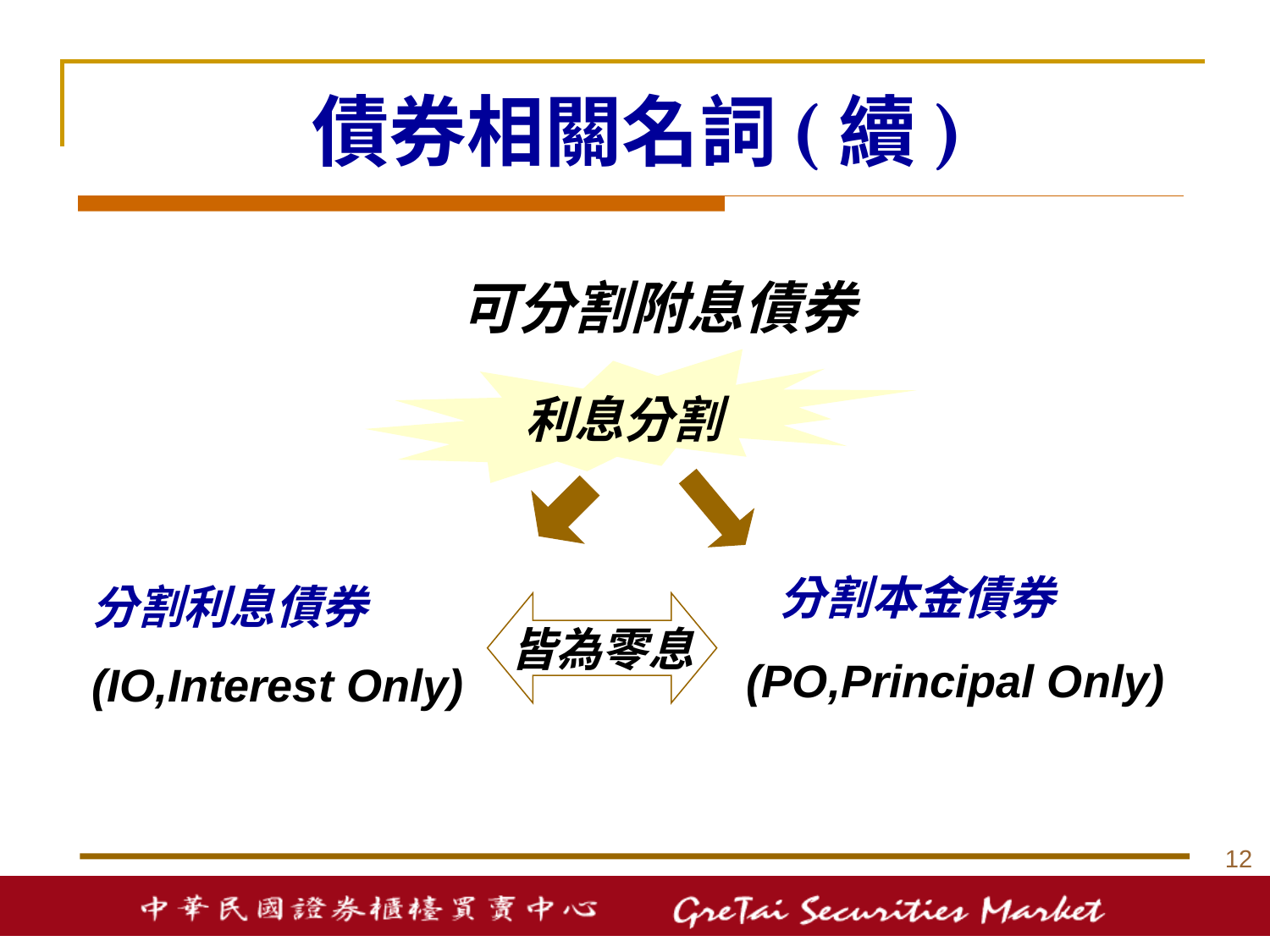

# 債券相關名詞(續)

 可分割附息債券
 利息分割

 分割本金債券
(PO,Principal Only)
分割利息債券
(IO,Interest Only)
皆為零息
12